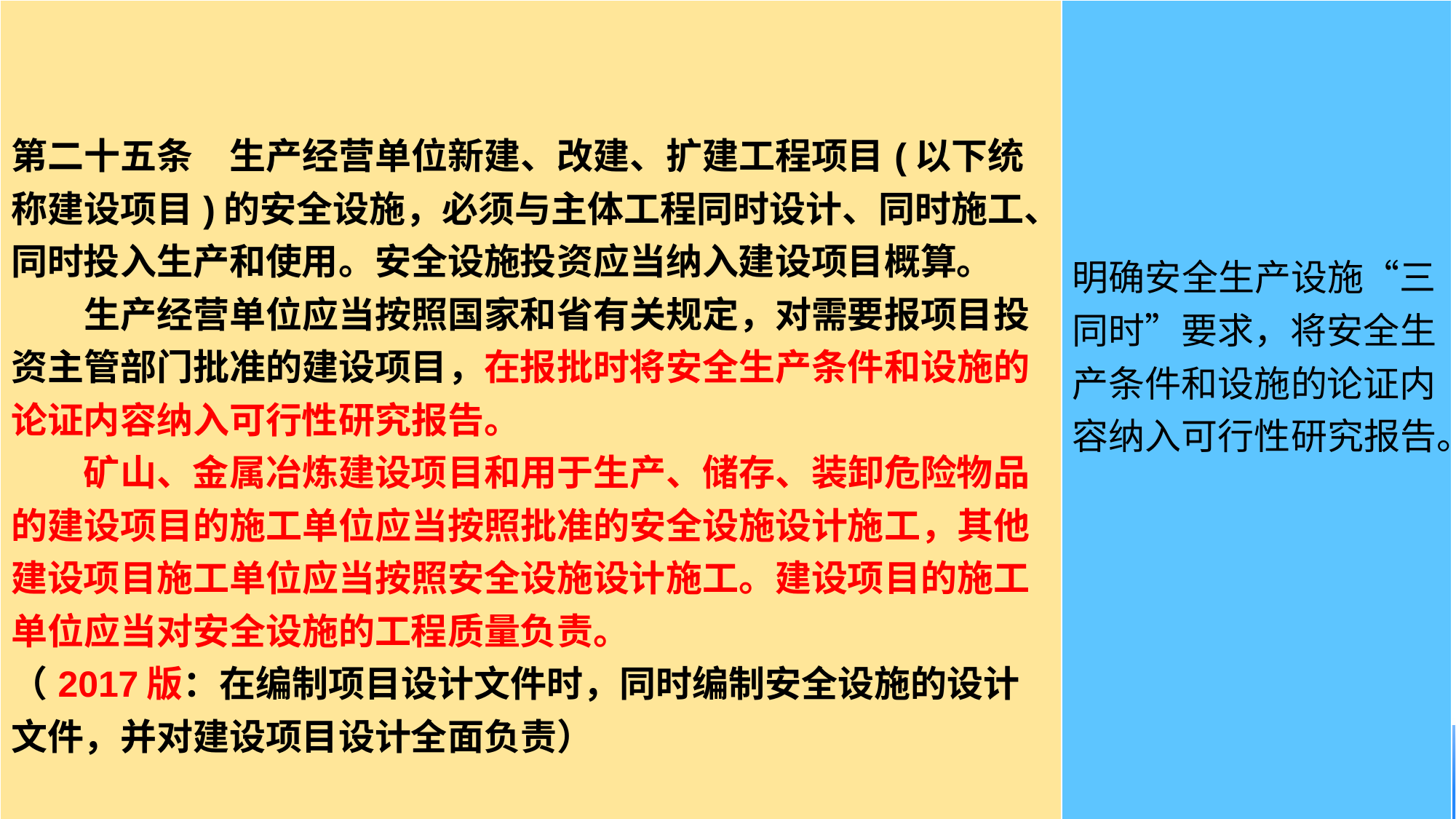

| 第二十五条　生产经营单位新建、改建、扩建工程项目(以下统称建设项目)的安全设施，必须与主体工程同时设计、同时施工、同时投入生产和使用。安全设施投资应当纳入建设项目概算。 　　生产经营单位应当按照国家和省有关规定，对需要报项目投资主管部门批准的建设项目，在报批时将安全生产条件和设施的论证内容纳入可行性研究报告。 　　矿山、金属冶炼建设项目和用于生产、储存、装卸危险物品的建设项目的施工单位应当按照批准的安全设施设计施工，其他建设项目施工单位应当按照安全设施设计施工。建设项目的施工单位应当对安全设施的工程质量负责。 （2017版：在编制项目设计文件时，同时编制安全设施的设计文件，并对建设项目设计全面负责） | 明确安全生产设施“三同时”要求，将安全生产条件和设施的论证内容纳入可行性研究报告。 |
| --- | --- |
#